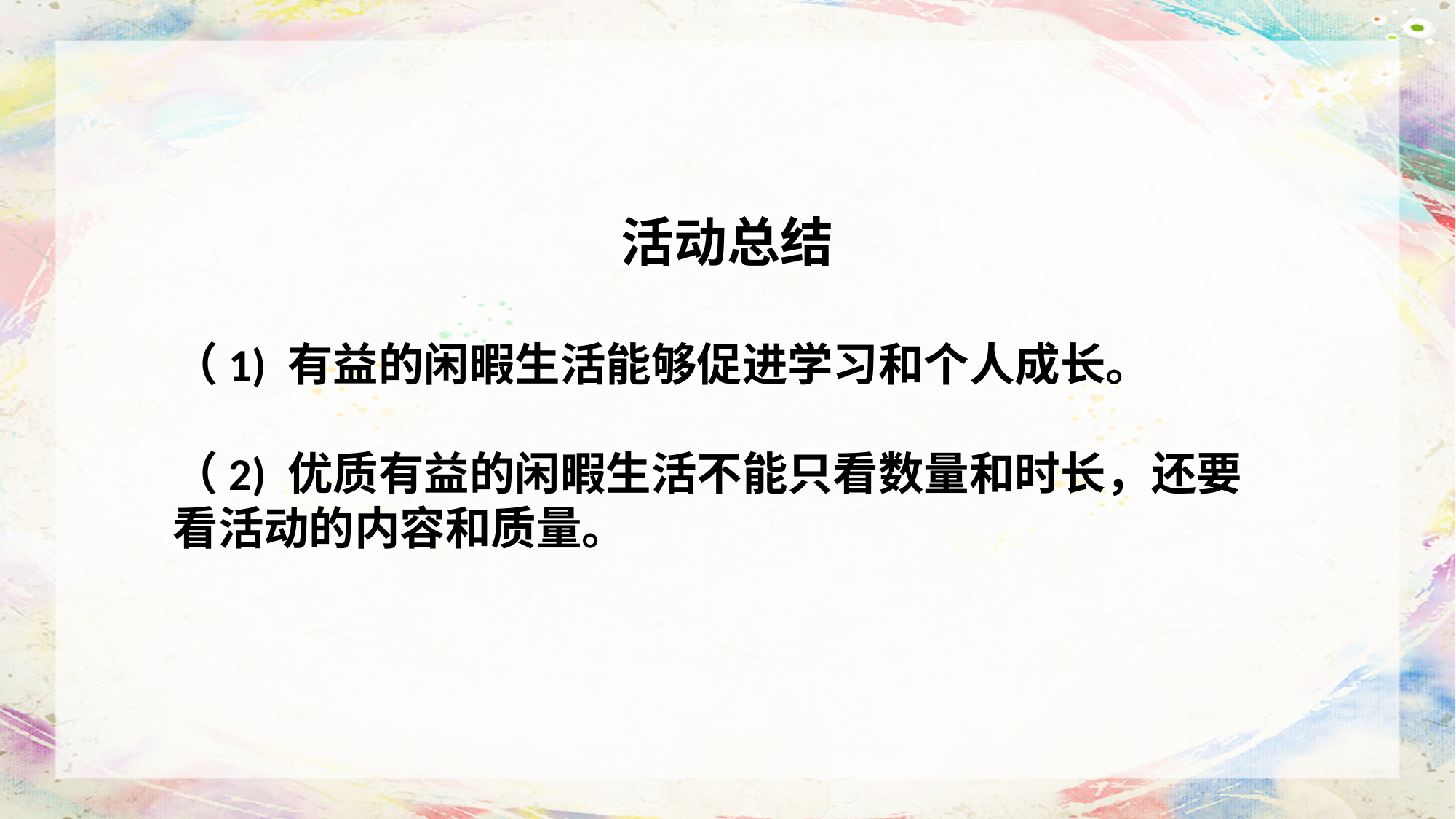

活动总结

（1) 有益的闲暇生活能够促进学习和个人成长。

（2) 优质有益的闲暇生活不能只看数量和时长，还要看活动的内容和质量。